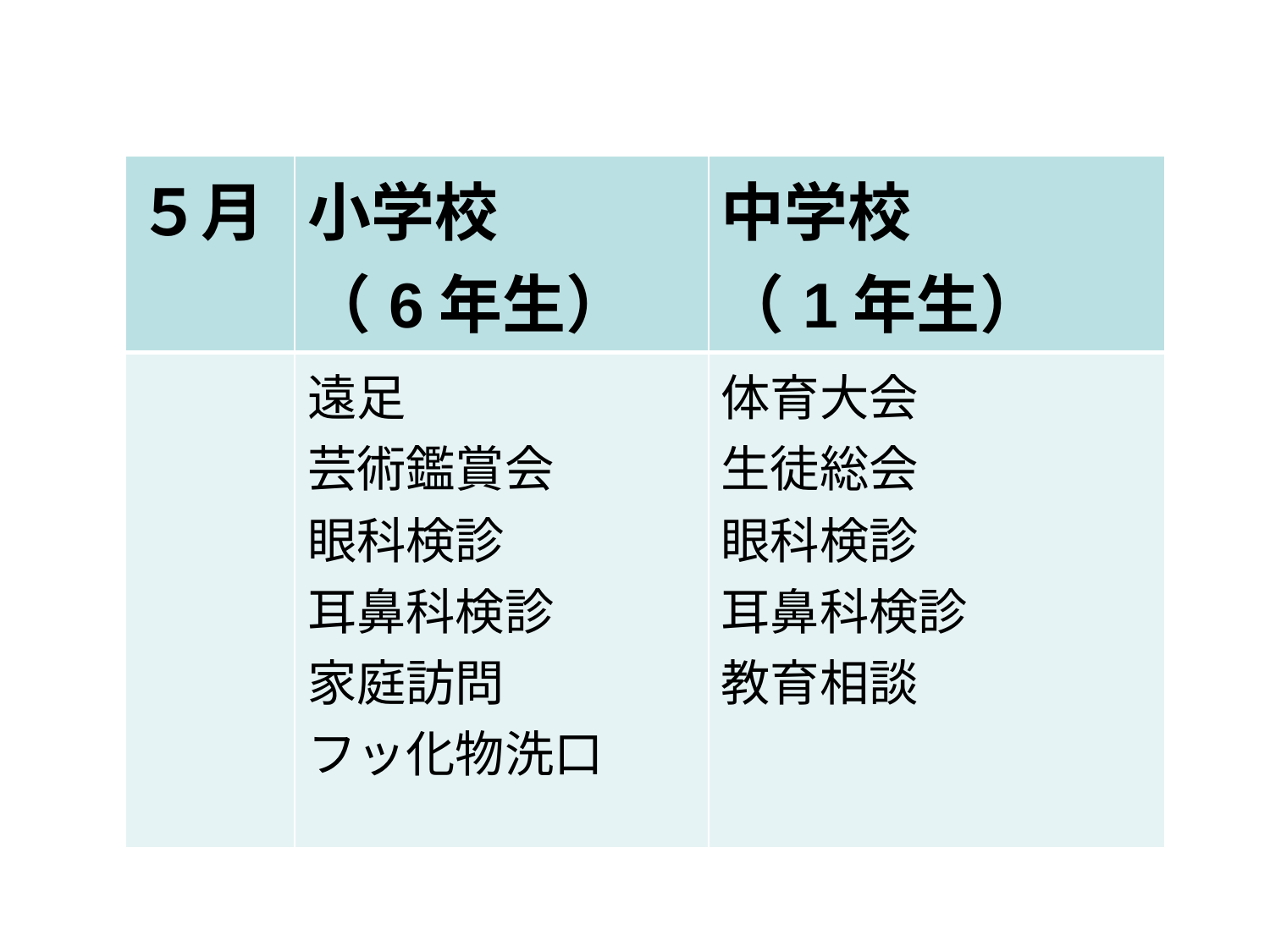

| ５月 | 小学校 （6年生） | 中学校 （1年生） |
| --- | --- | --- |
|  | 遠足 芸術鑑賞会 眼科検診 耳鼻科検診 家庭訪問 フッ化物洗口 | 体育大会 生徒総会 眼科検診 耳鼻科検診 教育相談 |